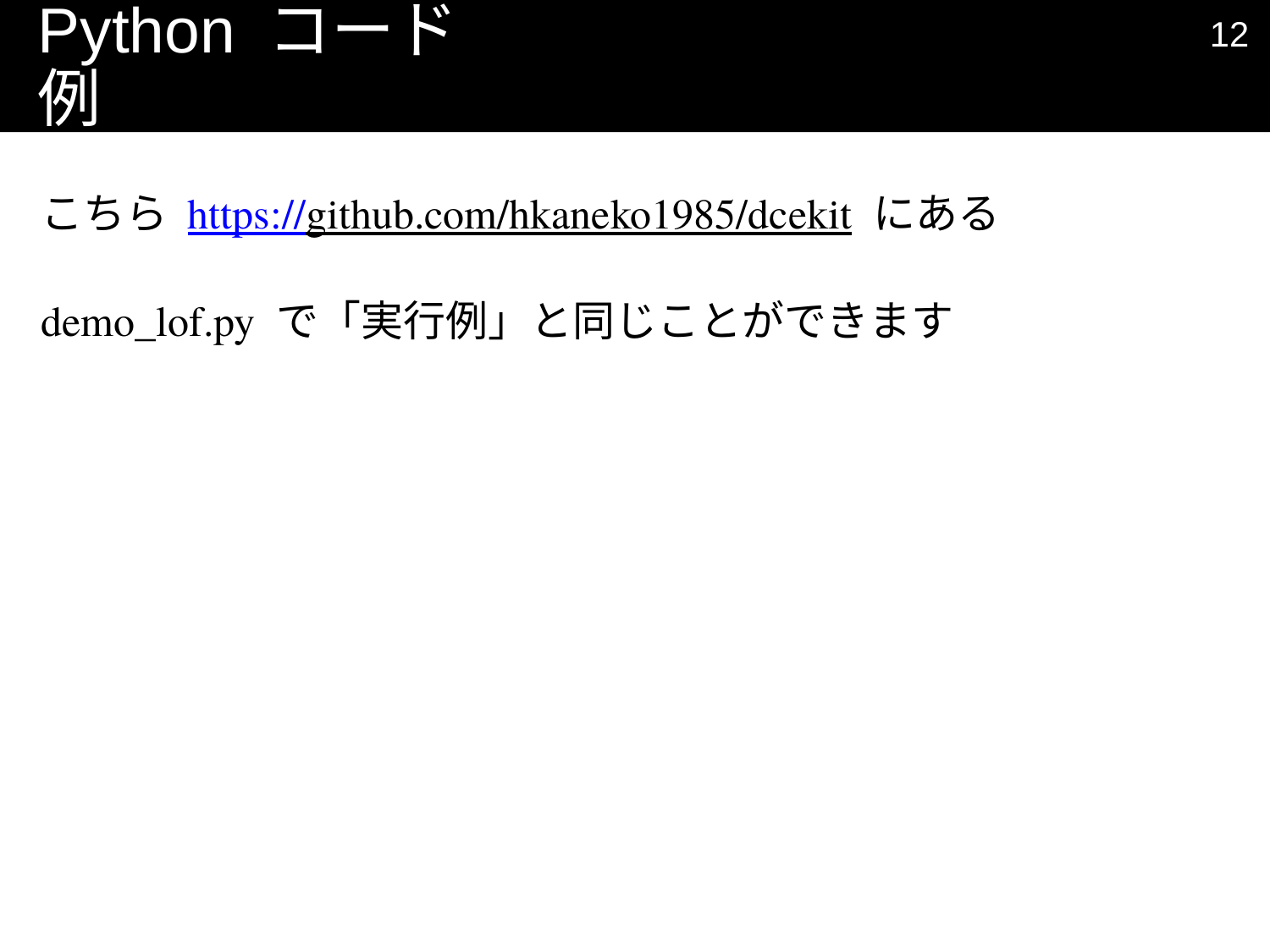

12
# Python コード例
こちら https://github.com/hkaneko1985/dcekit にある

demo_lof.py で「実行例」と同じことができます